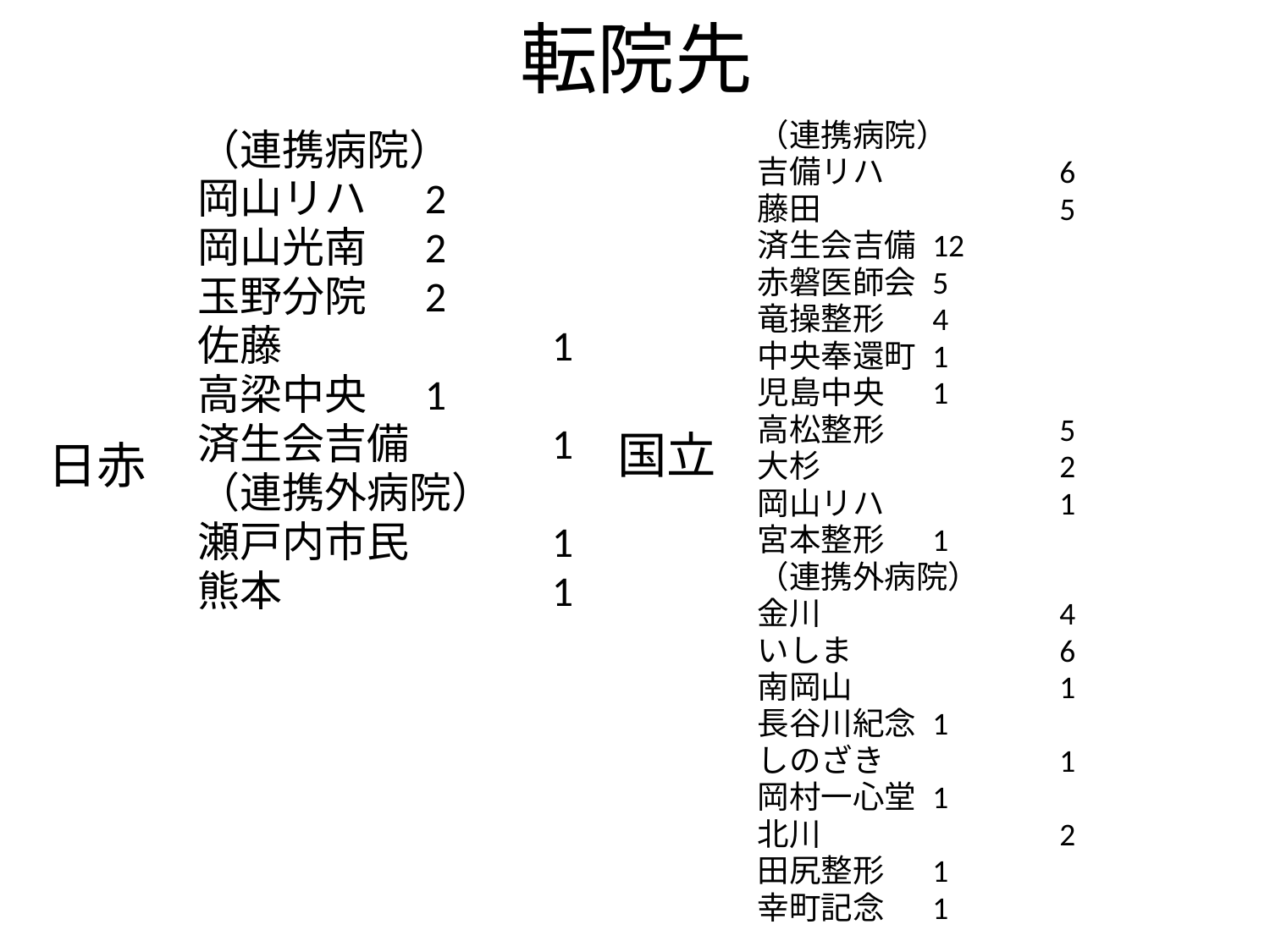

# 転院先
（連携病院）
吉備リハ		6
藤田		5
済生会吉備	12
赤磐医師会	5
竜操整形	4
中央奉還町	1
児島中央	1
高松整形　　	5
大杉		2
岡山リハ		1
宮本整形	1
（連携外病院）
金川		4
いしま		6
南岡山		1
長谷川紀念	1
しのざき		1
岡村一心堂	1
北川		2
田尻整形	1
幸町記念	1
（連携病院）
岡山リハ	　2
岡山光南	　2
玉野分院	　2
佐藤		　1
高梁中央	　1
済生会吉備	　1
（連携外病院）
瀬戸内市民	　1
熊本		　1

国立
日赤